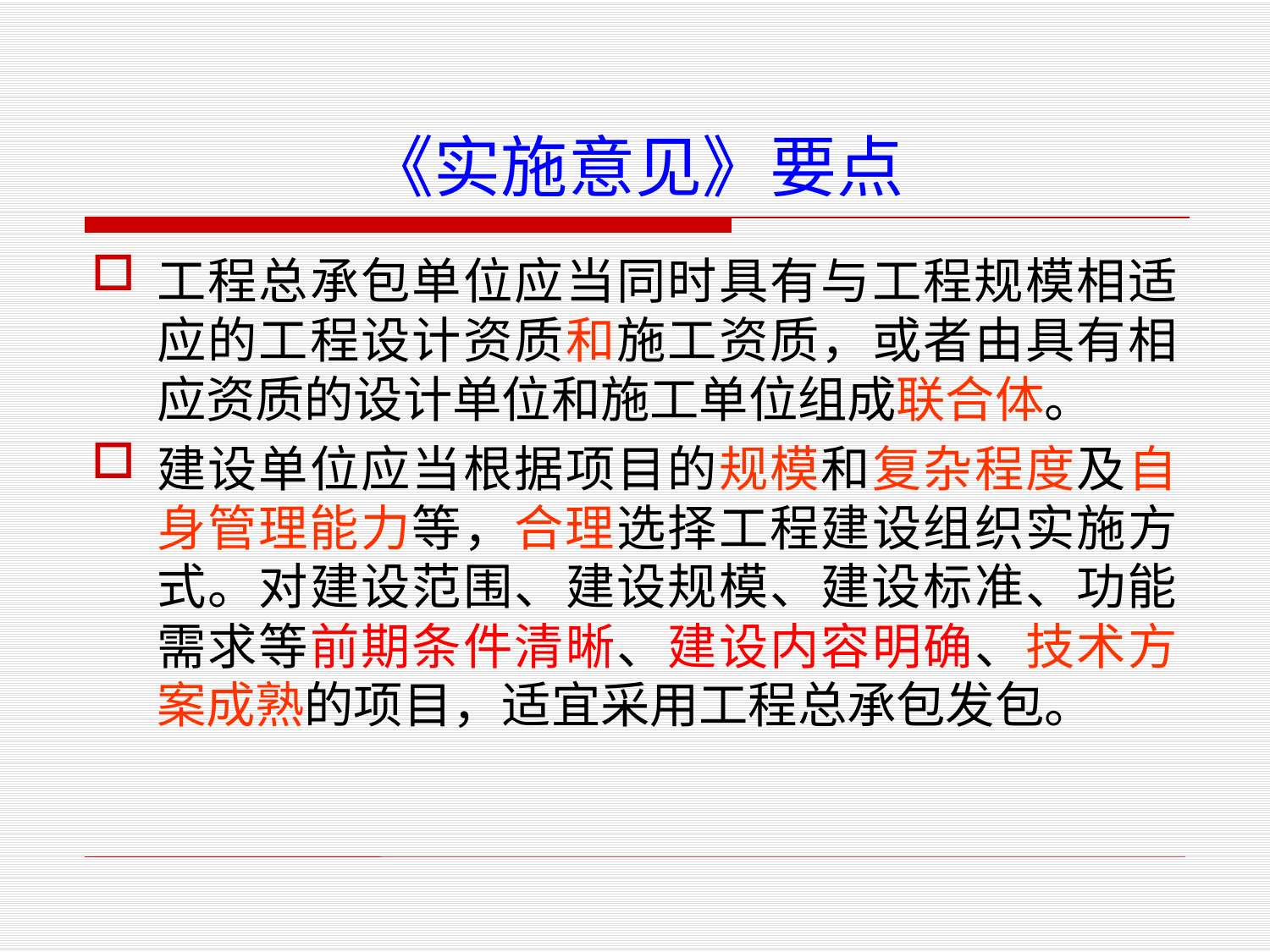

# 《实施意见》要点
工程总承包单位应当同时具有与工程规模相适应的工程设计资质和施工资质，或者由具有相应资质的设计单位和施工单位组成联合体。
建设单位应当根据项目的规模和复杂程度及自身管理能力等，合理选择工程建设组织实施方式。对建设范围、建设规模、建设标准、功能需求等前期条件清晰、建设内容明确、技术方案成熟的项目，适宜采用工程总承包发包。